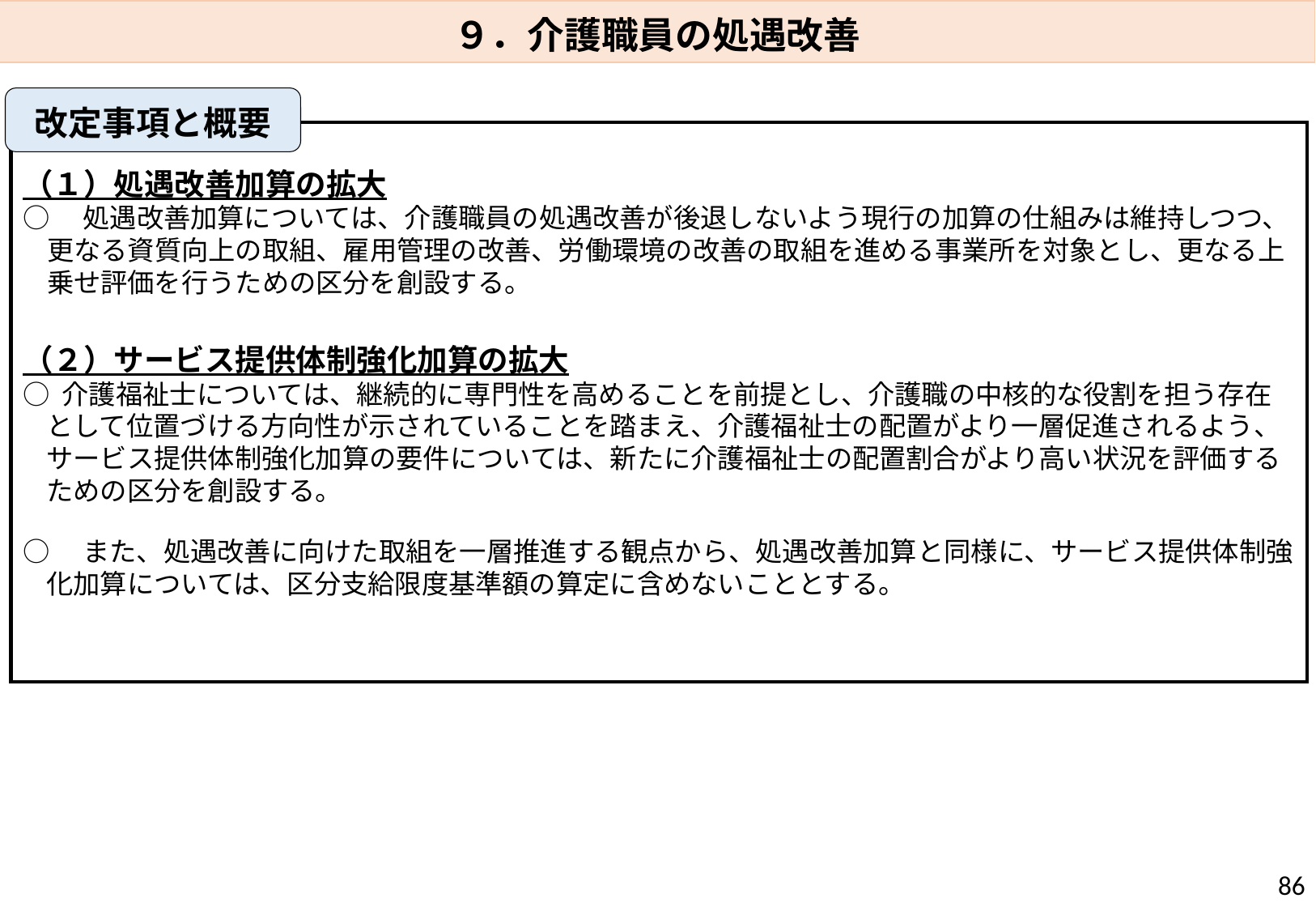

９．介護職員の処遇改善
改定事項と概要

（１）処遇改善加算の拡大
○　処遇改善加算については、介護職員の処遇改善が後退しないよう現行の加算の仕組みは維持しつつ、更なる資質向上の取組、雇用管理の改善、労働環境の改善の取組を進める事業所を対象とし、更なる上乗せ評価を行うための区分を創設する。

（２）サービス提供体制強化加算の拡大
○ 介護福祉士については、継続的に専門性を高めることを前提とし、介護職の中核的な役割を担う存在として位置づける方向性が示されていることを踏まえ、介護福祉士の配置がより一層促進されるよう、サービス提供体制強化加算の要件については、新たに介護福祉士の配置割合がより高い状況を評価するための区分を創設する。

○　また、処遇改善に向けた取組を一層推進する観点から、処遇改善加算と同様に、サービス提供体制強化加算については、区分支給限度基準額の算定に含めないこととする。
86